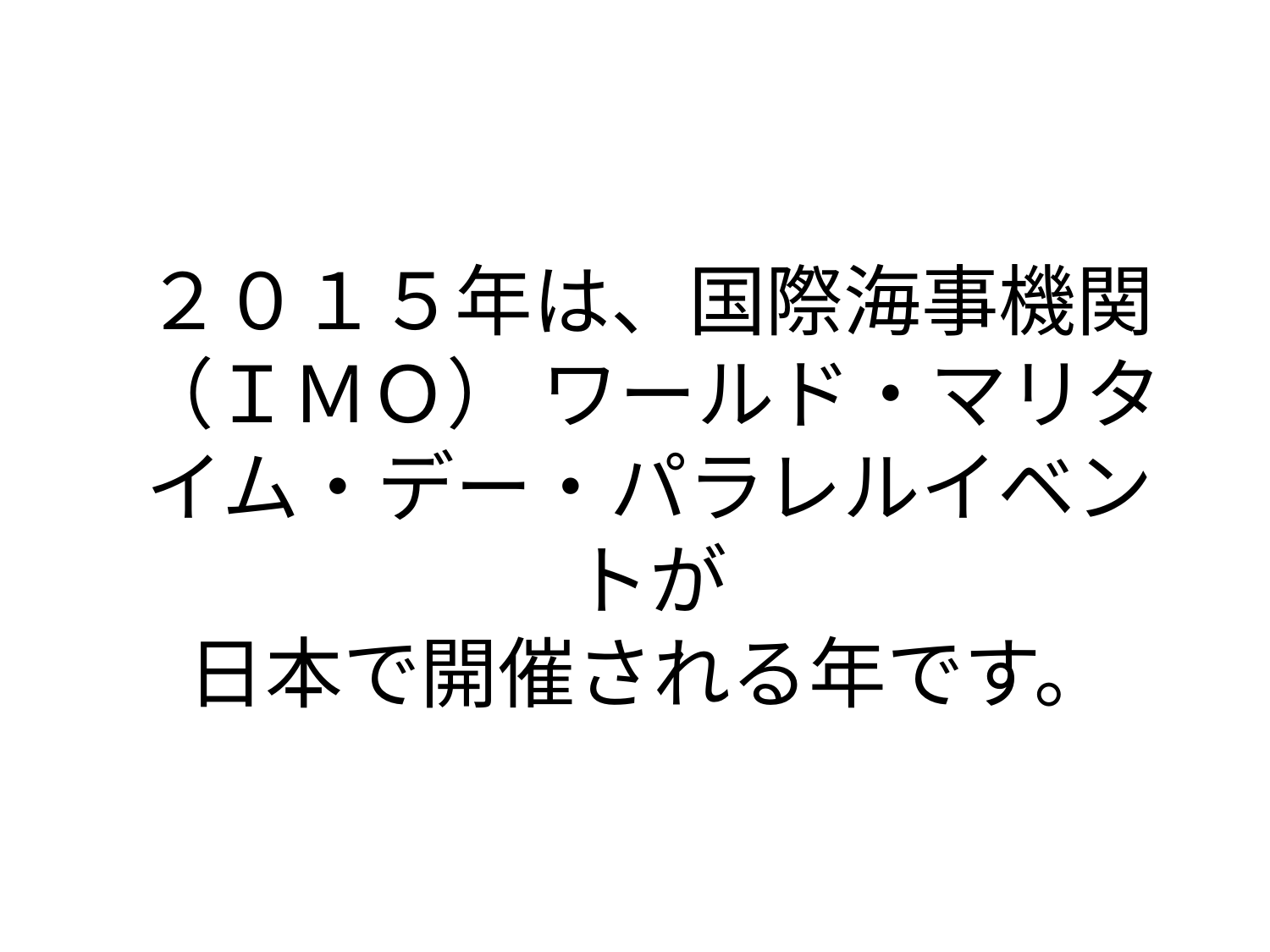

２０１５年は、国際海事機関
（ＩＭＯ） ワールド・マリタイム・デー・パラレルイベントが
日本で開催される年です。